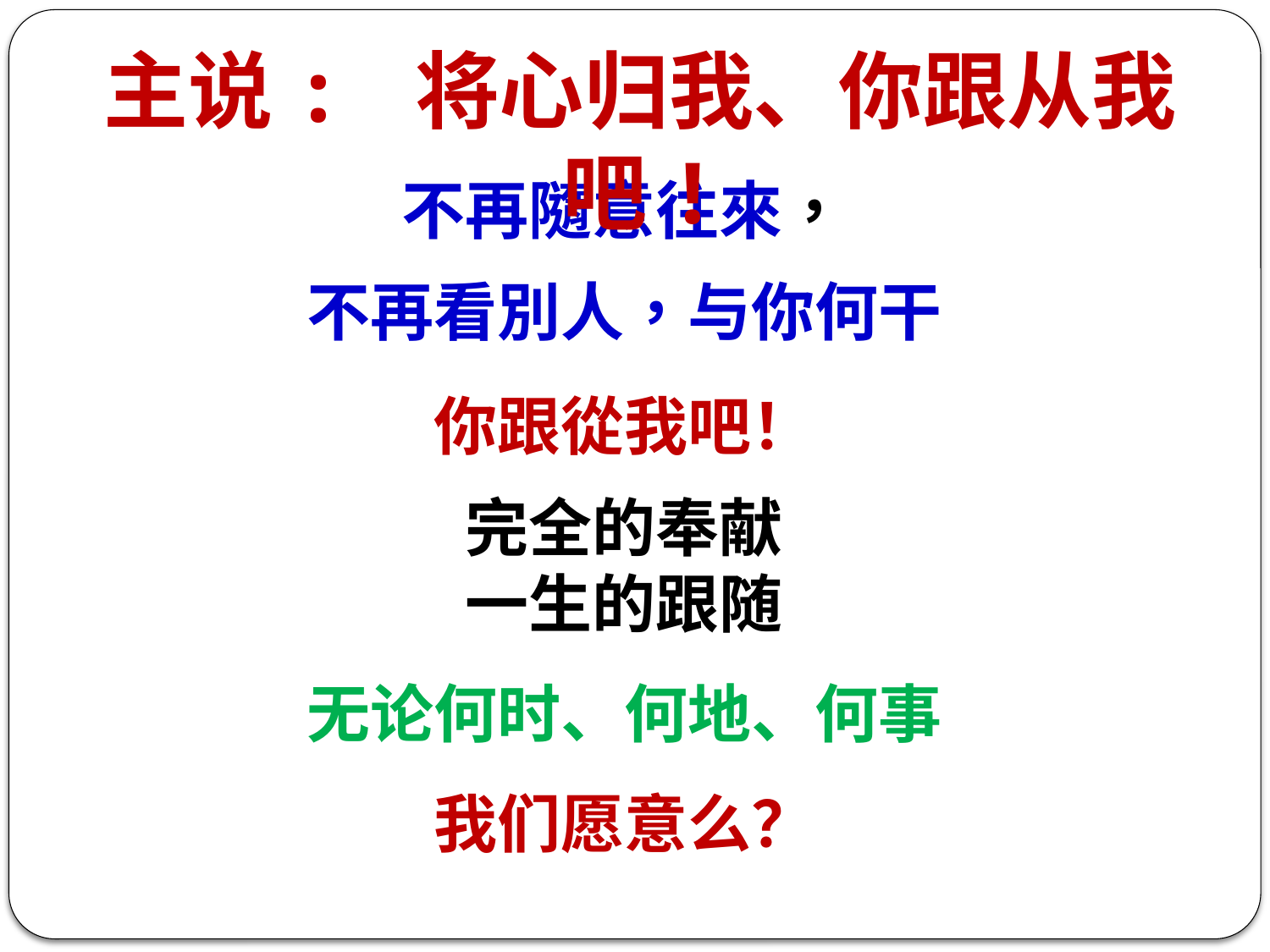

主说: 将心归我、你跟从我吧!
不再隨意往來，

不再看別人，与你何干
你跟從我吧！

完全的奉献
一生的跟随

无论何时、何地、何事

我们愿意么？